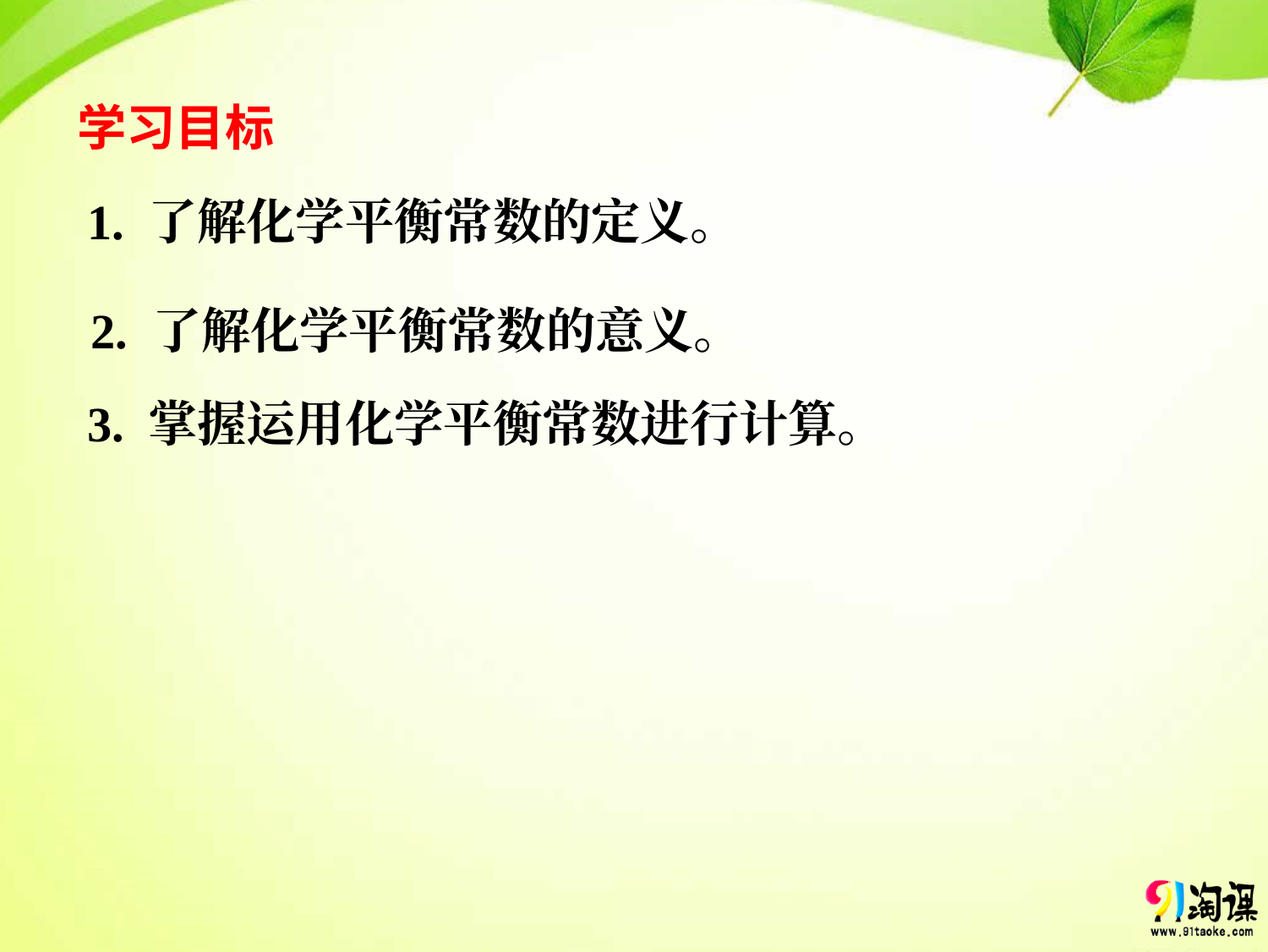

学习目标
1. 了解化学平衡常数的定义。
2. 了解化学平衡常数的意义。
3. 掌握运用化学平衡常数进行计算。